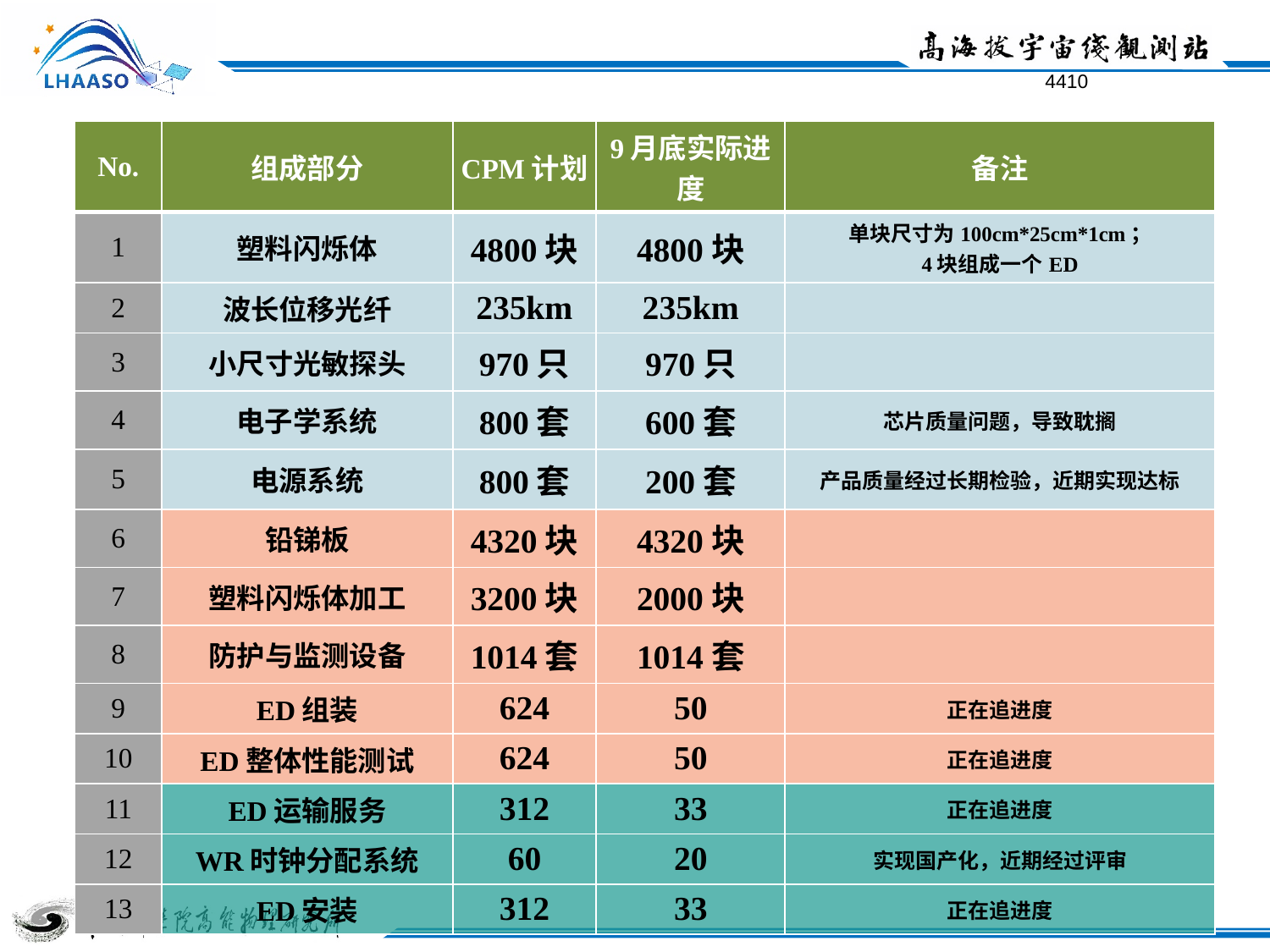

| No. | 组成部分 | CPM计划 | 9月底实际进度 | 备注 |
| --- | --- | --- | --- | --- |
| 1 | 塑料闪烁体 | 4800块 | 4800块 | 单块尺寸为100cm\*25cm\*1cm； 4块组成一个ED |
| 2 | 波长位移光纤 | 235km | 235km |  |
| 3 | 小尺寸光敏探头 | 970只 | 970只 |  |
| 4 | 电子学系统 | 800套 | 600套 | 芯片质量问题，导致耽搁 |
| 5 | 电源系统 | 800套 | 200套 | 产品质量经过长期检验，近期实现达标 |
| 6 | 铅锑板 | 4320块 | 4320块 |  |
| 7 | 塑料闪烁体加工 | 3200块 | 2000块 |  |
| 8 | 防护与监测设备 | 1014套 | 1014套 |  |
| 9 | ED组装 | 624 | 50 | 正在追进度 |
| 10 | ED整体性能测试 | 624 | 50 | 正在追进度 |
| 11 | ED运输服务 | 312 | 33 | 正在追进度 |
| 12 | WR时钟分配系统 | 60 | 20 | 实现国产化，近期经过评审 |
| 13 | ED安装 | 312 | 33 | 正在追进度 |